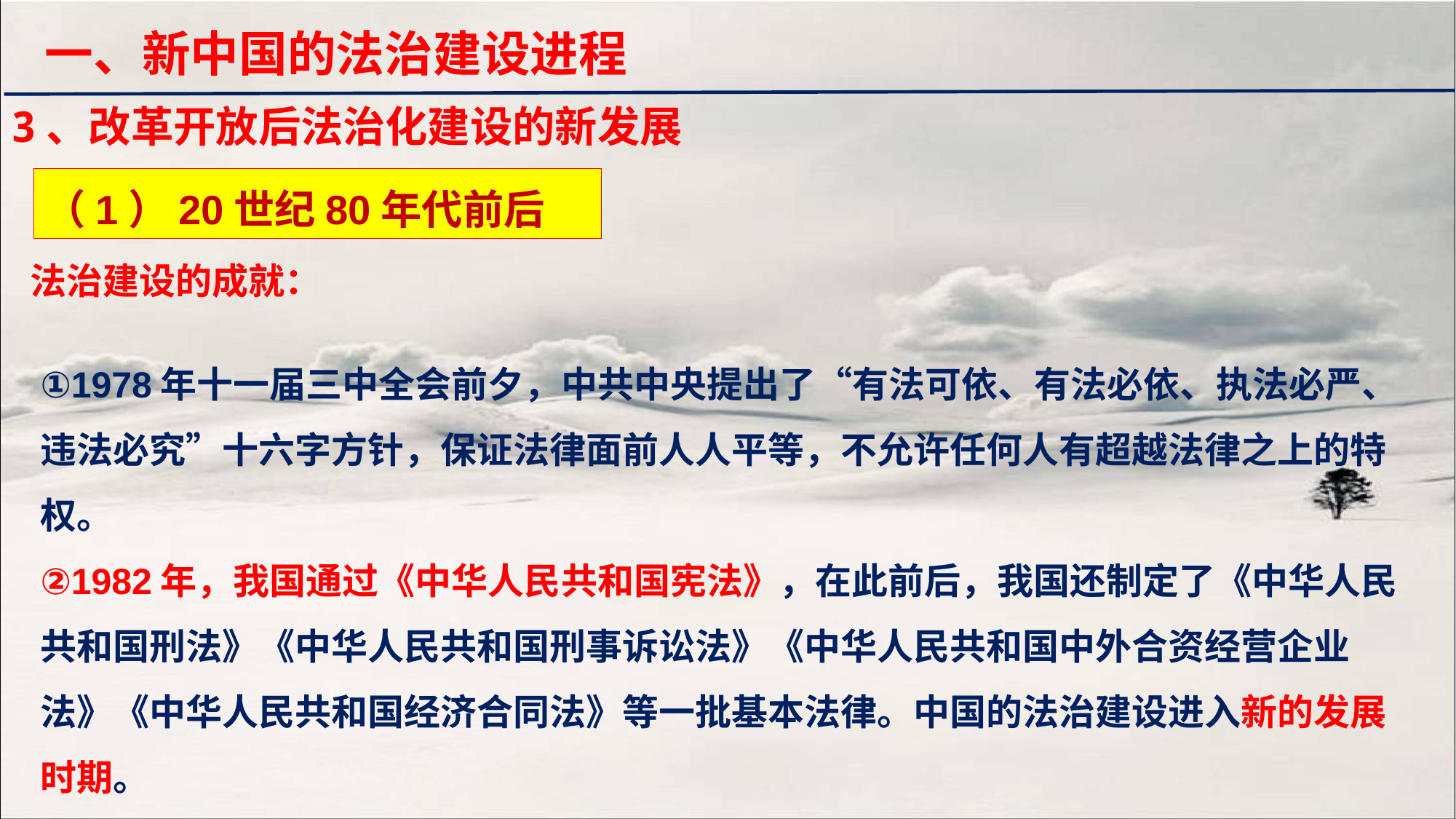

一、新中国的法治建设进程
3、改革开放后法治化建设的新发展
（1）20世纪80年代前后
法治建设的成就：
①1978年十一届三中全会前夕，中共中央提出了“有法可依、有法必依、执法必严、违法必究”十六字方针，保证法律面前人人平等，不允许任何人有超越法律之上的特权。
②1982年，我国通过《中华人民共和国宪法》，在此前后，我国还制定了《中华人民共和国刑法》《中华人民共和国刑事诉讼法》《中华人民共和国中外合资经营企业法》《中华人民共和国经济合同法》等一批基本法律。中国的法治建设进入新的发展时期。